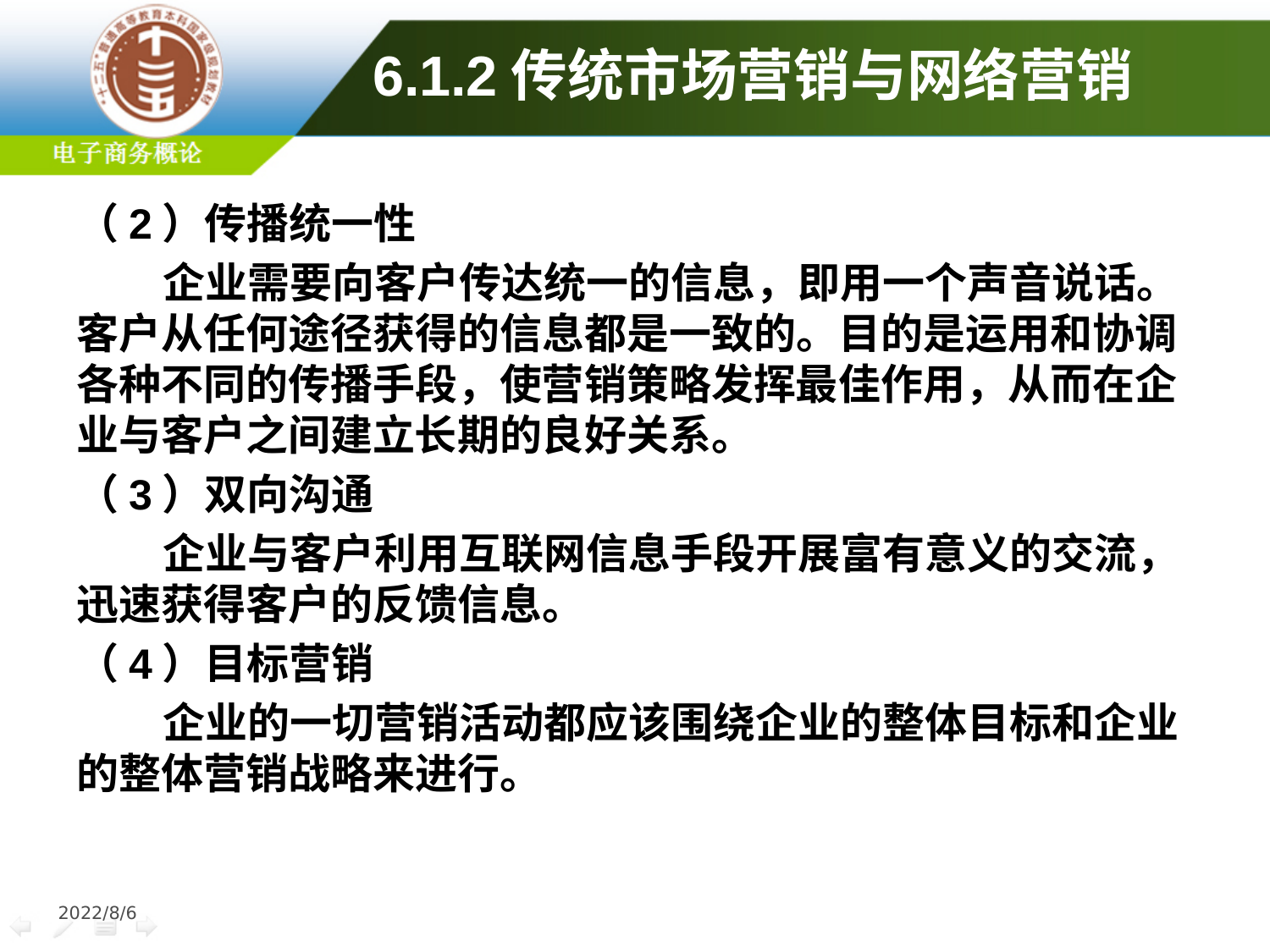

# 6.1.2传统市场营销与网络营销
（2）传播统一性
        企业需要向客户传达统一的信息，即用一个声音说话。客户从任何途径获得的信息都是一致的。目的是运用和协调各种不同的传播手段，使营销策略发挥最佳作用，从而在企业与客户之间建立长期的良好关系。
（3）双向沟通
        企业与客户利用互联网信息手段开展富有意义的交流，迅速获得客户的反馈信息。
（4）目标营销
        企业的一切营销活动都应该围绕企业的整体目标和企业的整体营销战略来进行。
2022/8/6